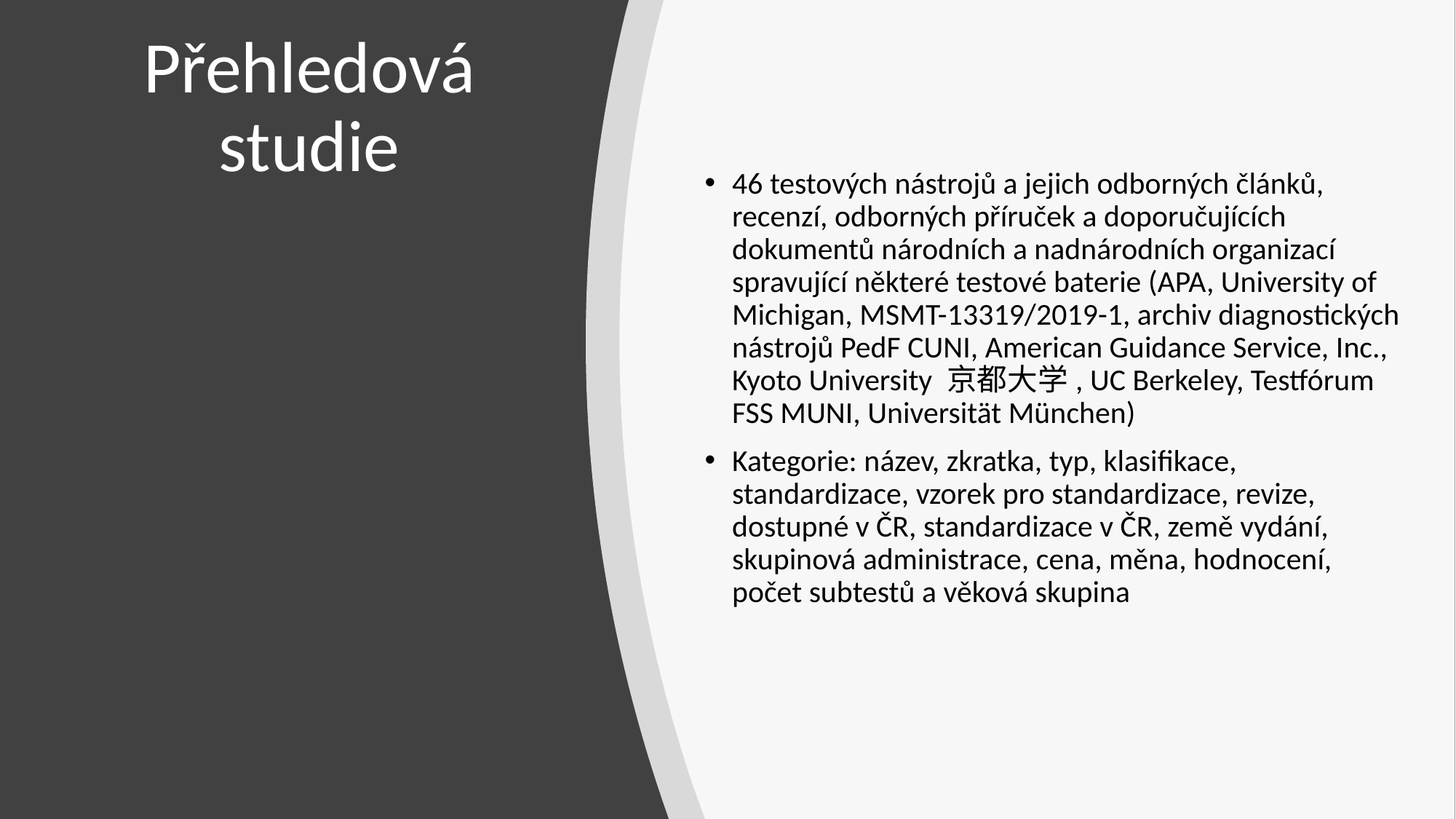

# Přehledová studie
46 testových nástrojů a jejich odborných článků, recenzí, odborných příruček a doporučujících dokumentů národních a nadnárodních organizací spravující některé testové baterie (APA, University of Michigan, MSMT-13319/2019-1, archiv diagnostických nástrojů PedF CUNI, American Guidance Service, Inc., Kyoto University 京都大学, UC Berkeley, Testfórum FSS MUNI, Universität München)
Kategorie: název, zkratka, typ, klasifikace, standardizace, vzorek pro standardizace, revize, dostupné v ČR, standardizace v ČR, země vydání, skupinová administrace, cena, měna, hodnocení, počet subtestů a věková skupina